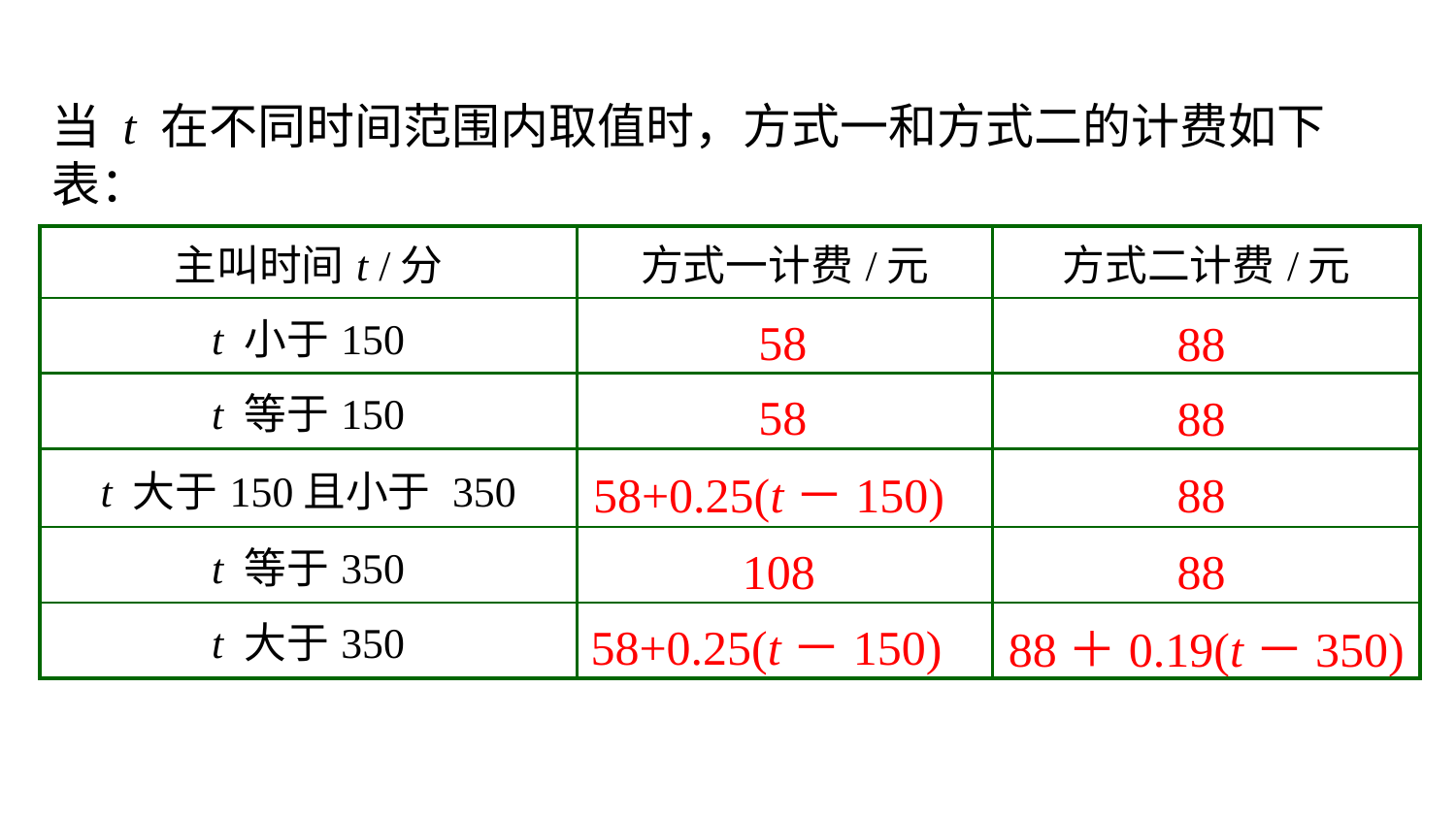

当 t 在不同时间范围内取值时，方式一和方式二的计费如下表：
| 主叫时间t /分 | 方式一计费/元 | 方式二计费/元 |
| --- | --- | --- |
| t 小于150 |  |  |
| t 等于150 |  |  |
| t 大于150且小于 350 |  |  |
| t 等于350 |  |  |
| t 大于350 |  |  |
58
88
58
88
58+0.25(t－150)
88
88
108
58+0.25(t－150)
88＋0.19(t－350)